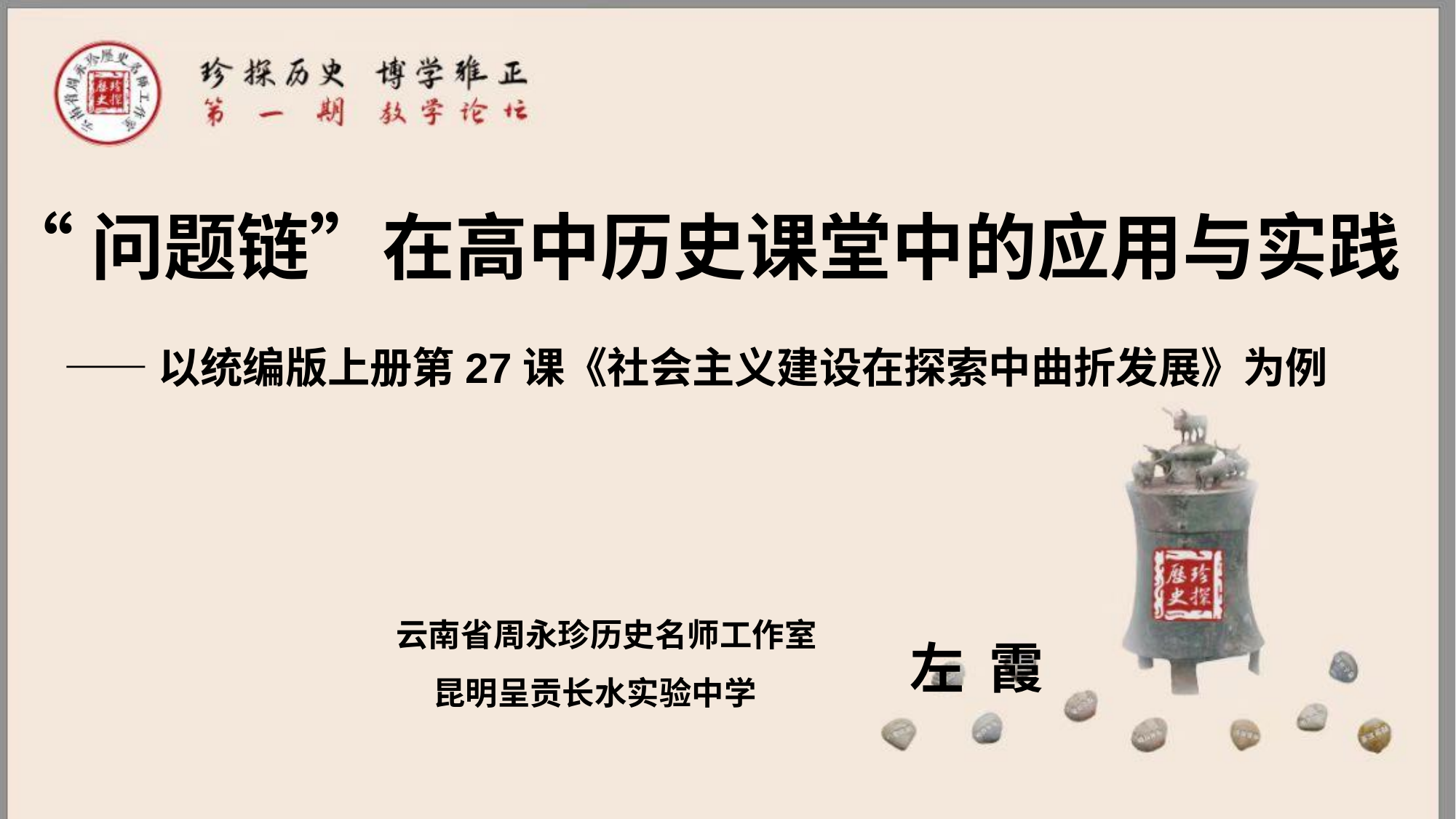

“问题链”在高中历史课堂中的应用与实践
    ——以统编版上册第27课《社会主义建设在探索中曲折发展》为例

云南省周永珍历史名师工作室
    昆明呈贡长水实验中学

左  霞